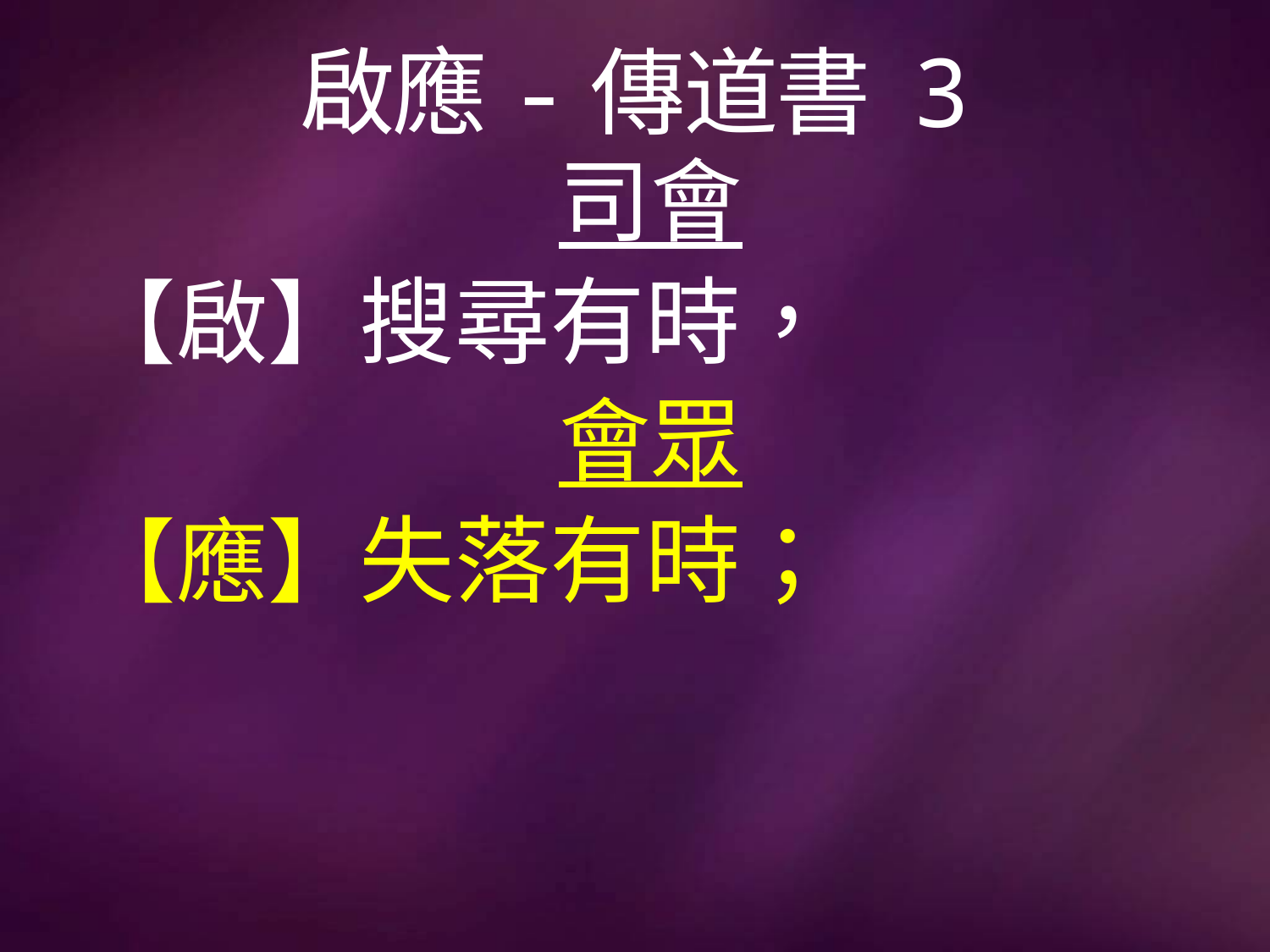

# 啟應-傳道書 3
司會
【啟】搜尋有時，
會眾
【應】失落有時；